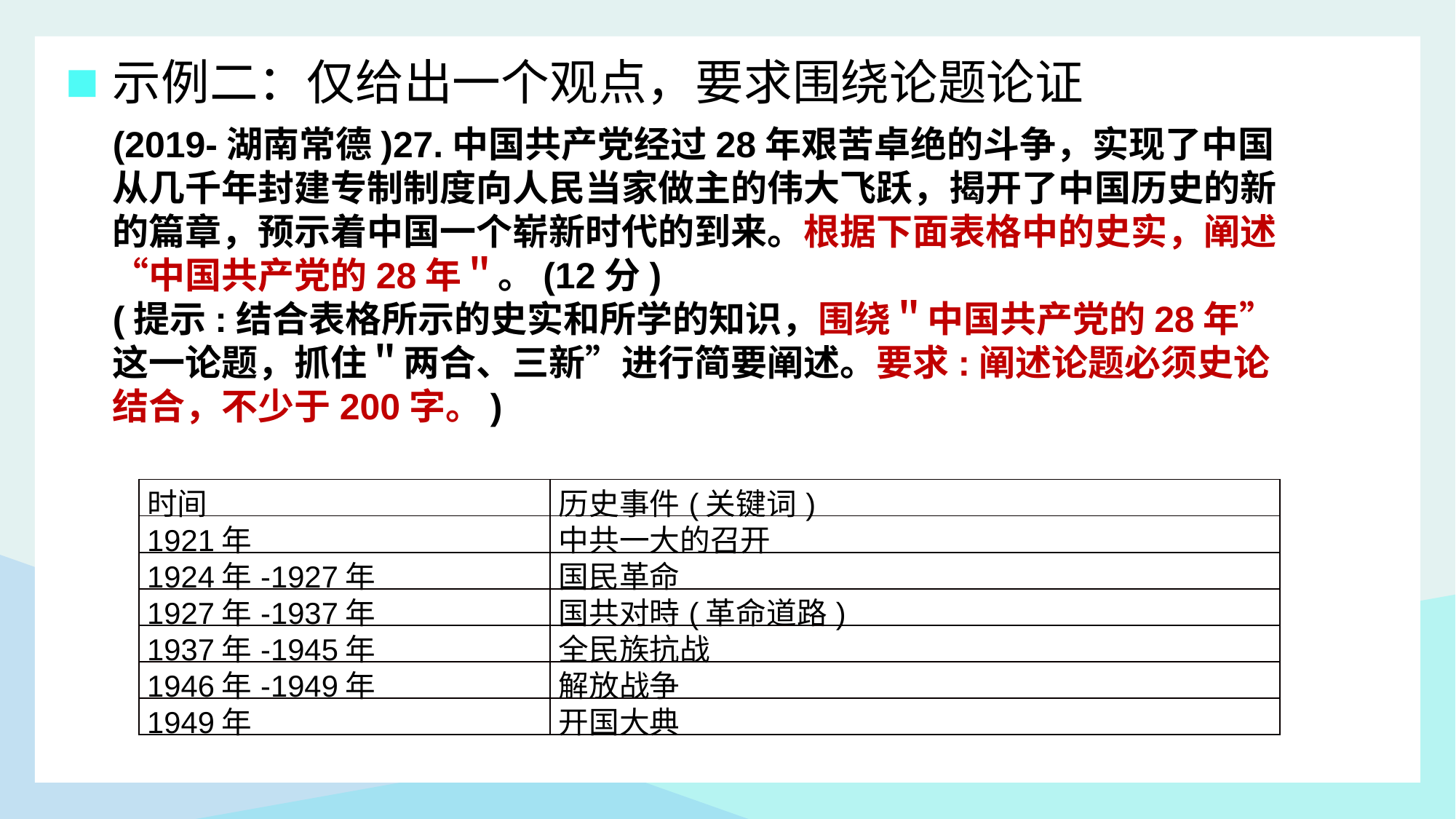

示例二：仅给出一个观点，要求围绕论题论证
(2019-湖南常德)27.中国共产党经过28年艰苦卓绝的斗争，实现了中国从几千年封建专制制度向人民当家做主的伟大飞跃，揭开了中国历史的新的篇章，预示着中国一个崭新时代的到来。根据下面表格中的史实，阐述“中国共产党的28年＂。(12分)(提示:结合表格所示的史实和所学的知识，围绕＂中国共产党的28年”这一论题，抓住＂两合、三新”进行简要阐述。要求:阐述论题必须史论结合，不少于200字。)

| 时间 | 历史事件(关键词) |
| --- | --- |
| 1921年 | 中共一大的召开 |
| 1924年-1927年 | 国民革命 |
| 1927年-1937年 | 国共对時(革命道路) |
| 1937年-1945年 | 全民族抗战 |
| 1946年-1949年 | 解放战争 |
| 1949年 | 开国大典 |